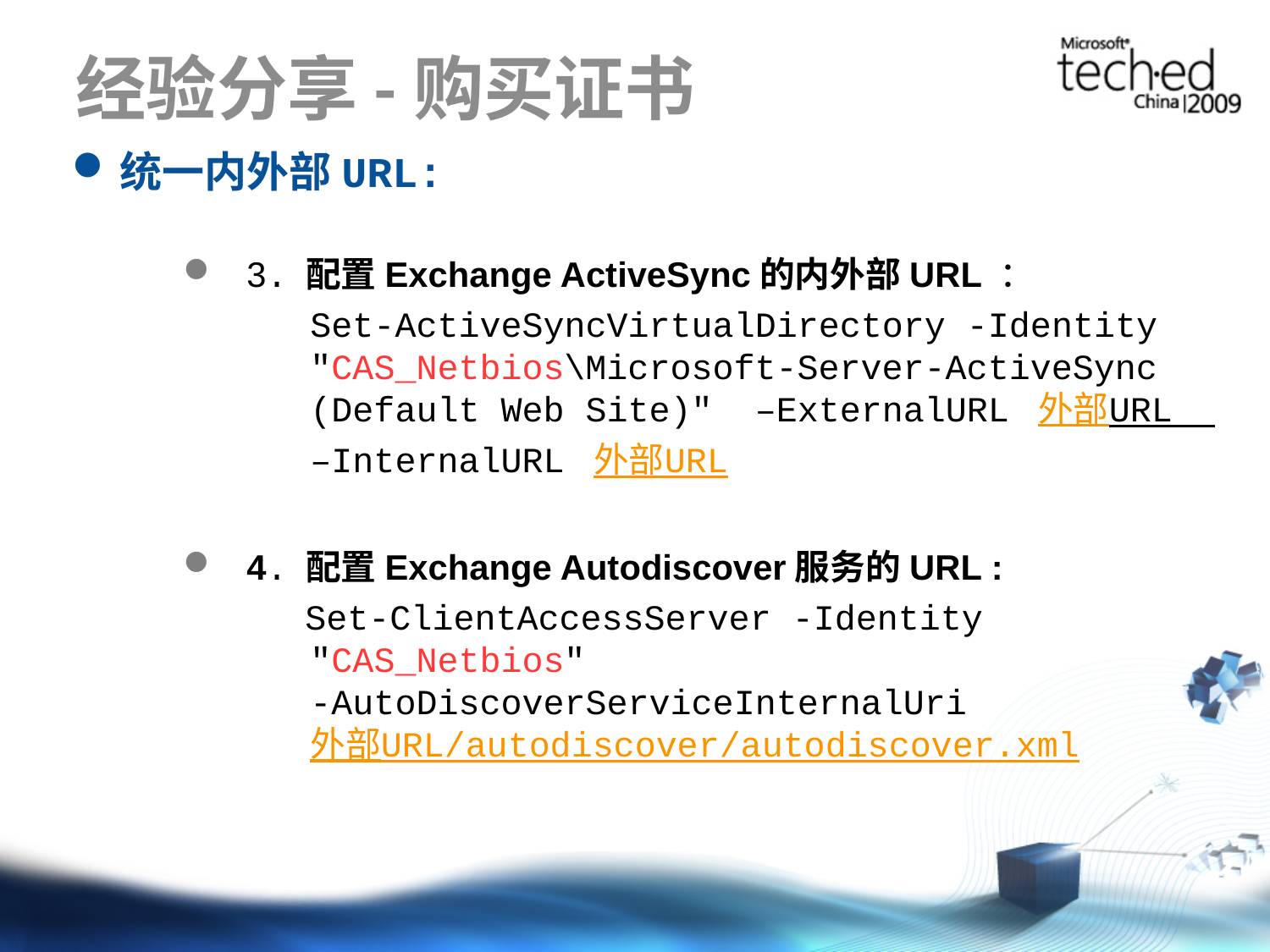

# 经验分享-购买证书
统一内外部URL:

3. 配置Exchange ActiveSync的内外部URL ：
   Set-ActiveSyncVirtualDirectory -Identity "CAS_Netbios\Microsoft-Server-ActiveSync (Default Web Site)"  –ExternalURL 外部URL  –InternalURL 外部URL

4. 配置Exchange Autodiscover服务的URL :
      Set-ClientAccessServer -Identity "CAS_Netbios"                              -AutoDiscoverServiceInternalUri            外部URL/autodiscover/autodiscover.xml